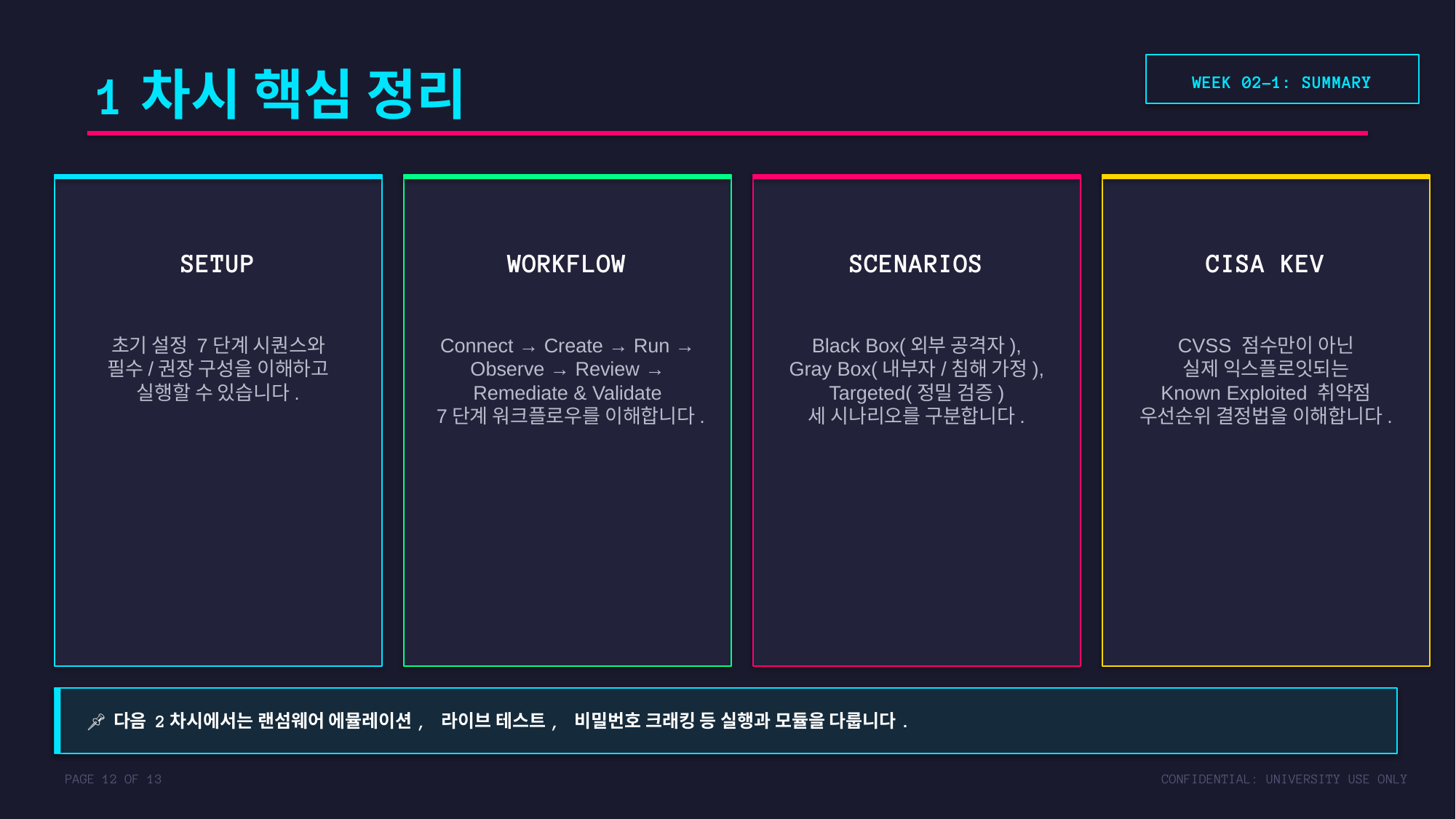

1차시 핵심 정리

WEEK 02-1: SUMMARY

SETUP
WORKFLOW
SCENARIOS
CISA KEV
초기 설정 7단계 시퀀스와
필수/권장 구성을 이해하고
실행할 수 있습니다.
Connect → Create → Run →
Observe → Review →
Remediate & Validate
7단계 워크플로우를 이해합니다.
Black Box(외부 공격자),
Gray Box(내부자/침해 가정),
Targeted(정밀 검증)
세 시나리오를 구분합니다.
CVSS 점수만이 아닌
실제 익스플로잇되는
Known Exploited 취약점
우선순위 결정법을 이해합니다.

📌 다음 2차시에서는 랜섬웨어 에뮬레이션, 라이브 테스트, 비밀번호 크래킹 등 실행과 모듈을 다룹니다.
PAGE 12 OF 13
CONFIDENTIAL: UNIVERSITY USE ONLY